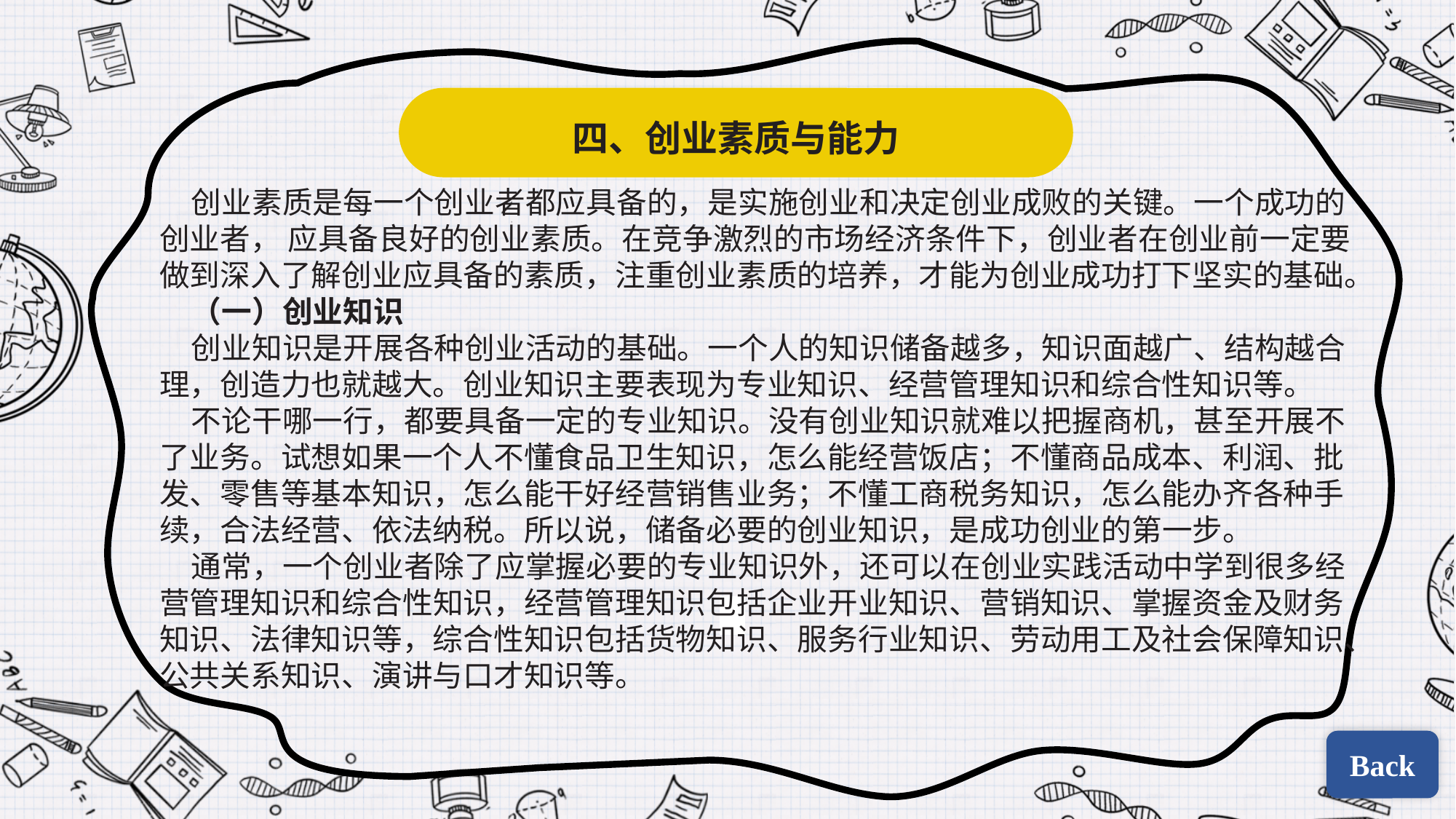

四、创业素质与能力
创业素质是每一个创业者都应具备的，是实施创业和决定创业成败的关键。一个成功的创业者， 应具备良好的创业素质。在竞争激烈的市场经济条件下，创业者在创业前一定要做到深入了解创业应具备的素质，注重创业素质的培养，才能为创业成功打下坚实的基础。
（一）创业知识
创业知识是开展各种创业活动的基础。一个人的知识储备越多，知识面越广、结构越合理，创造力也就越大。创业知识主要表现为专业知识、经营管理知识和综合性知识等。
不论干哪一行，都要具备一定的专业知识。没有创业知识就难以把握商机，甚至开展不了业务。试想如果一个人不懂食品卫生知识，怎么能经营饭店；不懂商品成本、利润、批发、零售等基本知识，怎么能干好经营销售业务；不懂工商税务知识，怎么能办齐各种手续，合法经营、依法纳税。所以说，储备必要的创业知识，是成功创业的第一步。
通常，一个创业者除了应掌握必要的专业知识外，还可以在创业实践活动中学到很多经营管理知识和综合性知识，经营管理知识包括企业开业知识、营销知识、掌握资金及财务知识、法律知识等，综合性知识包括货物知识、服务行业知识、劳动用工及社会保障知识、公共关系知识、演讲与口才知识等。
|  |  |
| --- | --- |
|  |  |

Back